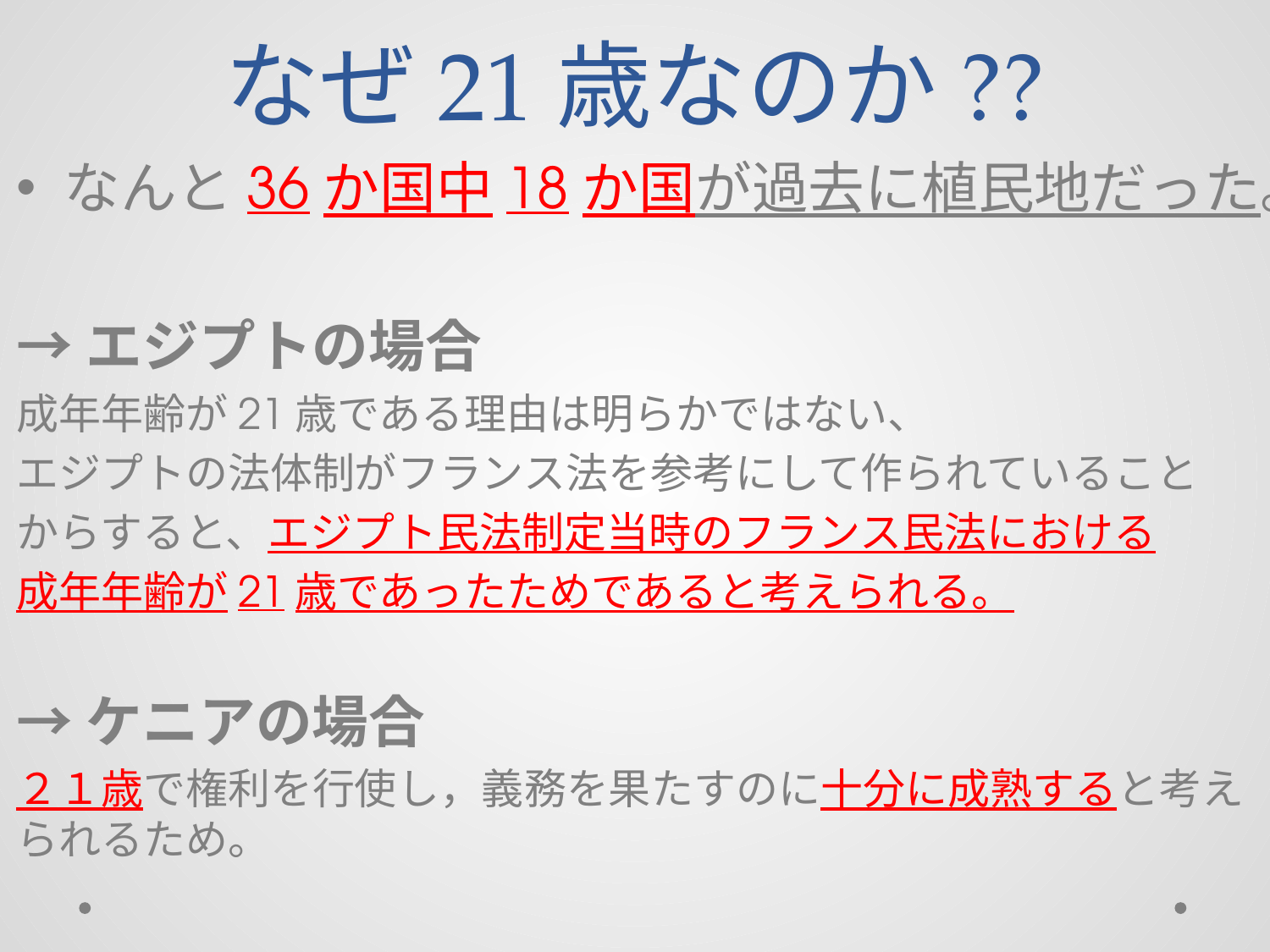

# なぜ21歳なのか??
なんと36か国中18か国が過去に植民地だった。

→エジプトの場合
成年年齢が21歳である理由は明らかではない、
エジプトの法体制がフランス法を参考にして作られていること
からすると、エジプト民法制定当時のフランス民法における
成年年齢が21歳であったためであると考えられる。

→ケニアの場合
２１歳で権利を行使し，義務を果たすのに十分に成熟すると考えられるため。